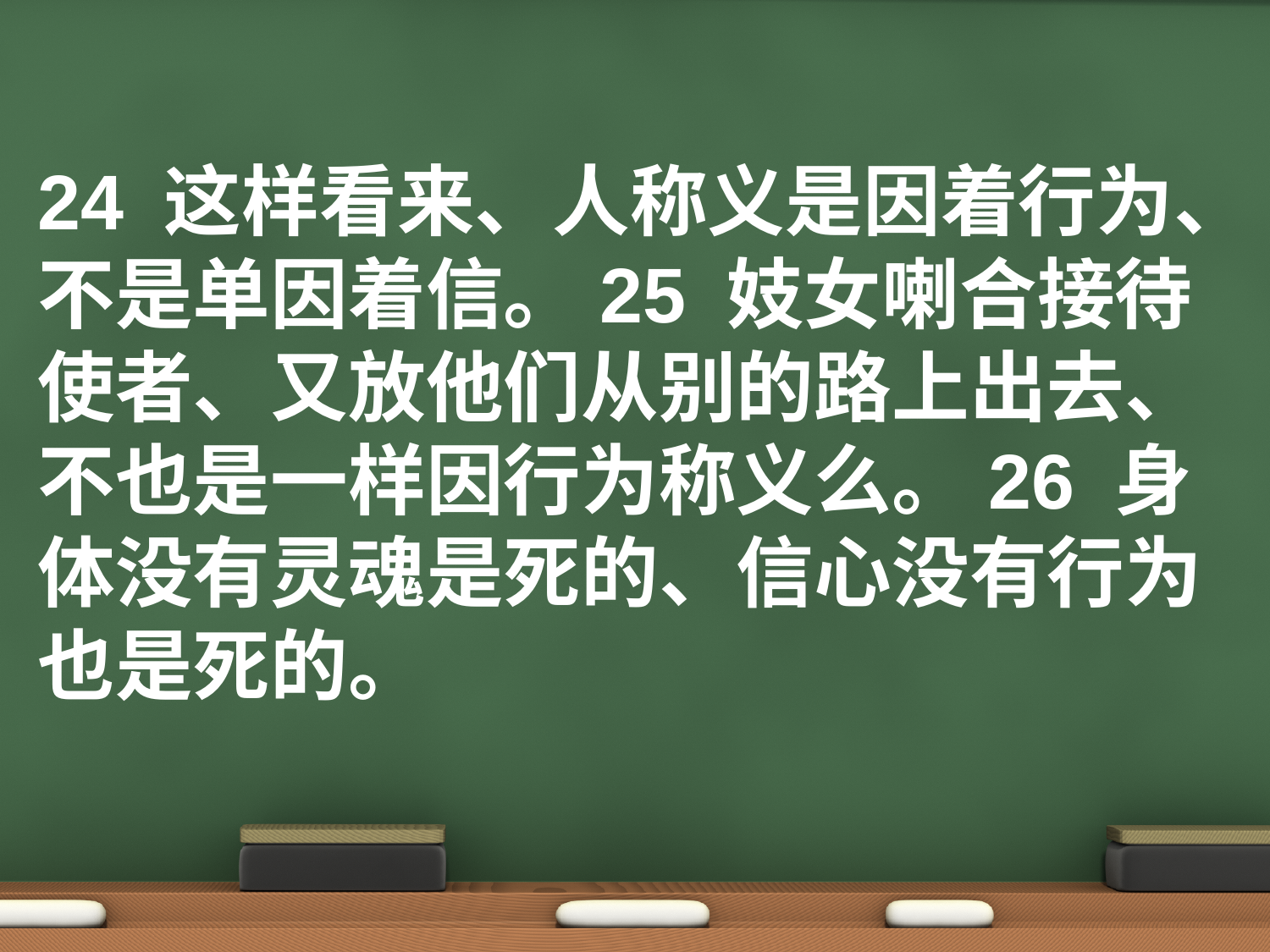

24 这样看来、人称义是因着行为、不是单因着信。25 妓女喇合接待使者、又放他们从别的路上出去、不也是一样因行为称义么。26 身体没有灵魂是死的、信心没有行为也是死的。